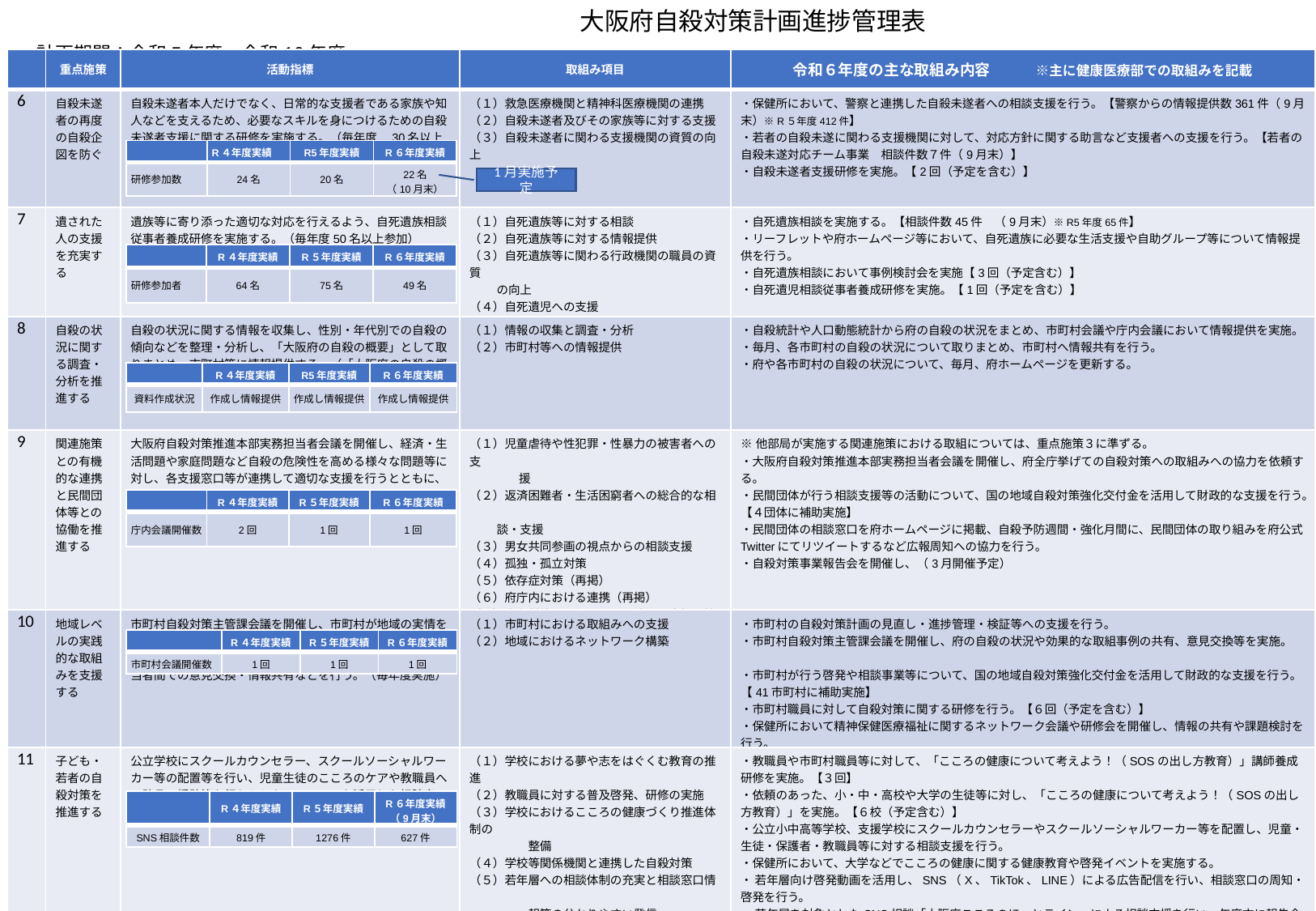

大阪府自殺対策計画進捗管理表　　　　　　　　　　　　　　　　計画期間：令和5年度～令和10年度
|  | 重点施策 | 活動指標 | 取組み項目 | 令和６年度の主な取組み内容　　　※主に健康医療部での取組みを記載 |
| --- | --- | --- | --- | --- |
| 6 | 自殺未遂者の再度の自殺企図を防ぐ | 自殺未遂者本人だけでなく、日常的な支援者である家族や知人などを支えるため、必要なスキルを身につけるための自殺未遂者支援に関する研修を実施する。（毎年度　30名以上参加） | （１）救急医療機関と精神科医療機関の連携 （２）自殺未遂者及びその家族等に対する支援 （３）自殺未遂者に関わる支援機関の資質の向上 | ・保健所において、警察と連携した自殺未遂者への相談支援を行う。【警察からの情報提供数361件（9月末）※R５年度412件】 ・若者の自殺未遂に関わる支援機関に対して、対応方針に関する助言など支援者への支援を行う。【若者の自殺未遂対応チーム事業　相談件数７件（9月末）】 ・自殺未遂者支援研修を実施。【2回（予定を含む）】 |
| 7 | 遺された人の支援を充実する | 遺族等に寄り添った適切な対応を行えるよう、自死遺族相談従事者養成研修を実施する。（毎年度50名以上参加） | （１）自死遺族等に対する相談  （２）自死遺族等に対する情報提供  （３）自死遺族等に関わる行政機関の職員の資質 の向上  （４）自死遺児への支援 | ・自死遺族相談を実施する。【相談件数45件　（9月末）※R5年度65件】 ・リーフレットや府ホームページ等において、自死遺族に必要な生活支援や自助グループ等について情報提供を行う。 ・自死遺族相談において事例検討会を実施【3回（予定含む）】 ・自死遺児相談従事者養成研修を実施。【1回（予定を含む）】 |
| 8 | 自殺の状況に関する調査・分析を推進する | 自殺の状況に関する情報を収集し、性別・年代別での自殺の傾向などを整理・分析し、「大阪府の自殺の概要」として取りまとめ、市町村等に情報提供する。（「大阪府の自殺の概要」毎年度作成） | （１）情報の収集と調査・分析 （２）市町村等への情報提供 | ・自殺統計や人口動態統計から府の自殺の状況をまとめ、市町村会議や庁内会議において情報提供を実施。 ・毎月、各市町村の自殺の状況について取りまとめ、市町村へ情報共有を行う。 ・府や各市町村の自殺の状況について、毎月、府ホームページを更新する。 |
| 9 | 関連施策との有機的な連携と民間団体等との協働を推進する | 大阪府自殺対策推進本部実務担当者会議を開催し、経済・生活問題や家庭問題など自殺の危険性を高める様々な問題等に対し、各支援窓口等が連携して適切な支援を行うとともに、活動の周知等を通じて民間団体との協働を進める。（毎年度実施） | （１）児童虐待や性犯罪・性暴力の被害者への支　　　　 　　　　 援 （２）返済困難者・生活困窮者への総合的な相 談・支援 （３）男女共同参画の視点からの相談支援 （４）孤独・孤立対策 （５）依存症対策（再掲）  （６）府庁内における連携（再掲）  （７）自殺対策に取組む民間団体への支援と協働 | ※他部局が実施する関連施策における取組については、重点施策３に準ずる。 ・大阪府自殺対策推進本部実務担当者会議を開催し、府全庁挙げての自殺対策への取組みへの協力を依頼する。 ・民間団体が行う相談支援等の活動について、国の地域自殺対策強化交付金を活用して財政的な支援を行う。【４団体に補助実施】 ・民間団体の相談窓口を府ホームページに掲載、自殺予防週間・強化月間に、民間団体の取り組みを府公式Twitterにてリツイートするなど広報周知への協力を行う。 ・自殺対策事業報告会を開催し、（3月開催予定） |
| 10 | 地域レベルの実践的な取組みを支援する | 市町村自殺対策主管課会議を開催し、市町村が地域の実情を勘案した自殺対策に取り組むことができるよう、必要な情報提供を行うとともに、各地域での取組みを促進するため、担当者間での意見交換・情報共有などを行う。（毎年度実施） | （１）市町村における取組みへの支援 （２）地域におけるネットワーク構築 | ・市町村の自殺対策計画の見直し・進捗管理・検証等への支援を行う。 ・市町村自殺対策主管課会議を開催し、府の自殺の状況や効果的な取組事例の共有、意見交換等を実施。　　 ・市町村が行う啓発や相談事業等について、国の地域自殺対策強化交付金を活用して財政的な支援を行う。【41市町村に補助実施】 ・市町村職員に対して自殺対策に関する研修を行う。【６回（予定を含む）】 ・保健所において精神保健医療福祉に関するネットワーク会議や研修会を開催し、情報の共有や課題検討を行う。 |
| 11 | 子ども・若者の自殺対策を推進する | 公立学校にスクールカウンセラー、スクールソーシャルワーカー等の配置等を行い、児童生徒のこころのケアや教職員への助言・援助等を行うとともに、ＳＮＳを活用した相談窓口において、こころの不安やストレスを抱える若者に必要な助言等を行う。（SNS相談毎年度750件以上対応） | （１）学校における夢や志をはぐくむ教育の推進 （２）教職員に対する普及啓発、研修の実施 （３）学校におけるこころの健康づくり推進体制の　 　　　　　整備 （４）学校等関係機関と連携した自殺対策 （５）若年層への相談体制の充実と相談窓口情　　　 　　　　　報等の分かりやすい発信 （６）若者に対する就労支援 （７）妊産婦の相談支援 （８）若者に関わる支援者の資質の向上 | ・教職員や市町村職員等に対して、「こころの健康について考えよう！（SOSの出し方教育）」講師養成研修を実施。【３回】 ・依頼のあった、小・中・高校や大学の生徒等に対し、「こころの健康について考えよう！（SOSの出し方教育）」を実施。【６校（予定含む）】 ・公立小中高等学校、支援学校にスクールカウンセラーやスクールソーシャルワーカー等を配置し、児童・生徒・保護者・教職員等に対する相談支援を行う。 ・保健所において、大学などでこころの健康に関する健康教育や啓発イベントを実施する。 ・ 若年層向け啓発動画を活用し、SNS（X、TikTok、LINE）による広告配信を行い、相談窓口の周知・啓発を行う。 ・ 若年層を対象としたSNS相談「大阪府こころのほっとライン」による相談支援を行い、年度末に報告会を実施。【相談件数627件（9月末）】 ・メンタルヘルスに不調を抱える妊産婦に対し「妊産婦こころの相談センター」において電話相談等相談を行う。【相談件数323件（9月末）※令和4年度623件】 ・ 学校関係者等に対して、若者の心の特徴について理解や支援に必要な視点を学べるよう、若年者の自殺対策研修を実施する。【７回（予定を含む)】 |
|  | R４年度実績 | R5年度実績 | R６年度実績 |
| --- | --- | --- | --- |
| 研修参加数 | 24名 | 20名 | 22名 （10月末） |
1月実施予定
|  | R４年度実績 | R５年度実績 | R６年度実績 |
| --- | --- | --- | --- |
| 研修参加者 | 64名 | 75名 | 49名 |
|  | R４年度実績 | R5年度実績 | R６年度実績 |
| --- | --- | --- | --- |
| 資料作成状況 | 作成し情報提供 | 作成し情報提供 | 作成し情報提供 |
|  | R４年度実績 | R５年度実績 | R６年度実績 |
| --- | --- | --- | --- |
| 庁内会議開催数 | 2回 | 1回 | 1回 |
|  | R４年度実績 | R５年度実績 | R６年度実績 |
| --- | --- | --- | --- |
| 市町村会議開催数 | 1回 | 1回 | 1回 |
|  | R４年度実績 | R５年度実績 | R６年度実績 （9月末） |
| --- | --- | --- | --- |
| SNS相談件数 | 819件 | 1276件 | 627件 |